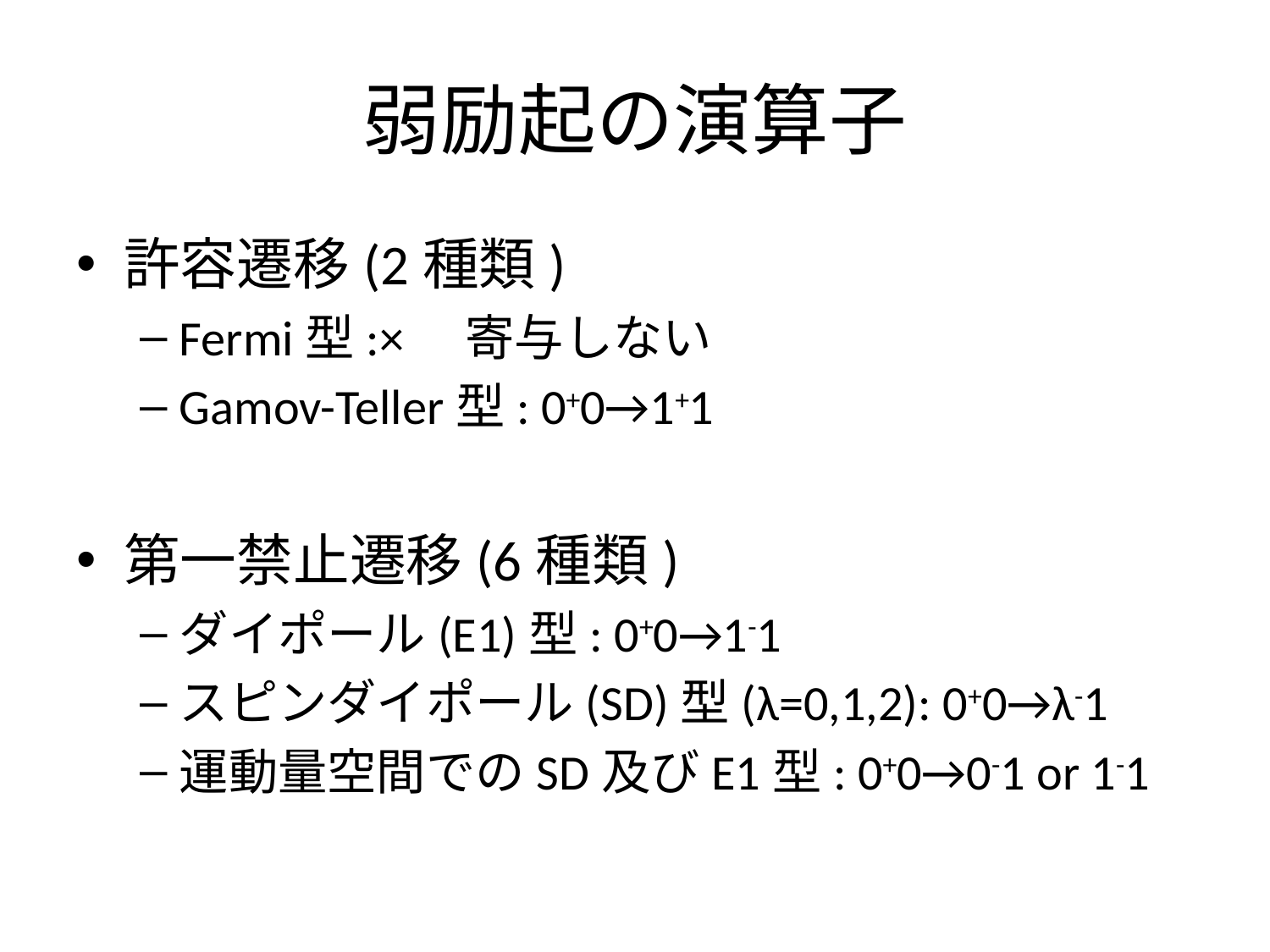

# 弱励起の演算子
許容遷移(2種類)
Fermi型:×　寄与しない
Gamov-Teller型: 0+0→1+1

第一禁止遷移(6種類)
ダイポール(E1)型: 0+0→1-1
スピンダイポール(SD)型(λ=0,1,2): 0+0→λ-1
運動量空間でのSD及びE1型: 0+0→0-1 or 1-1